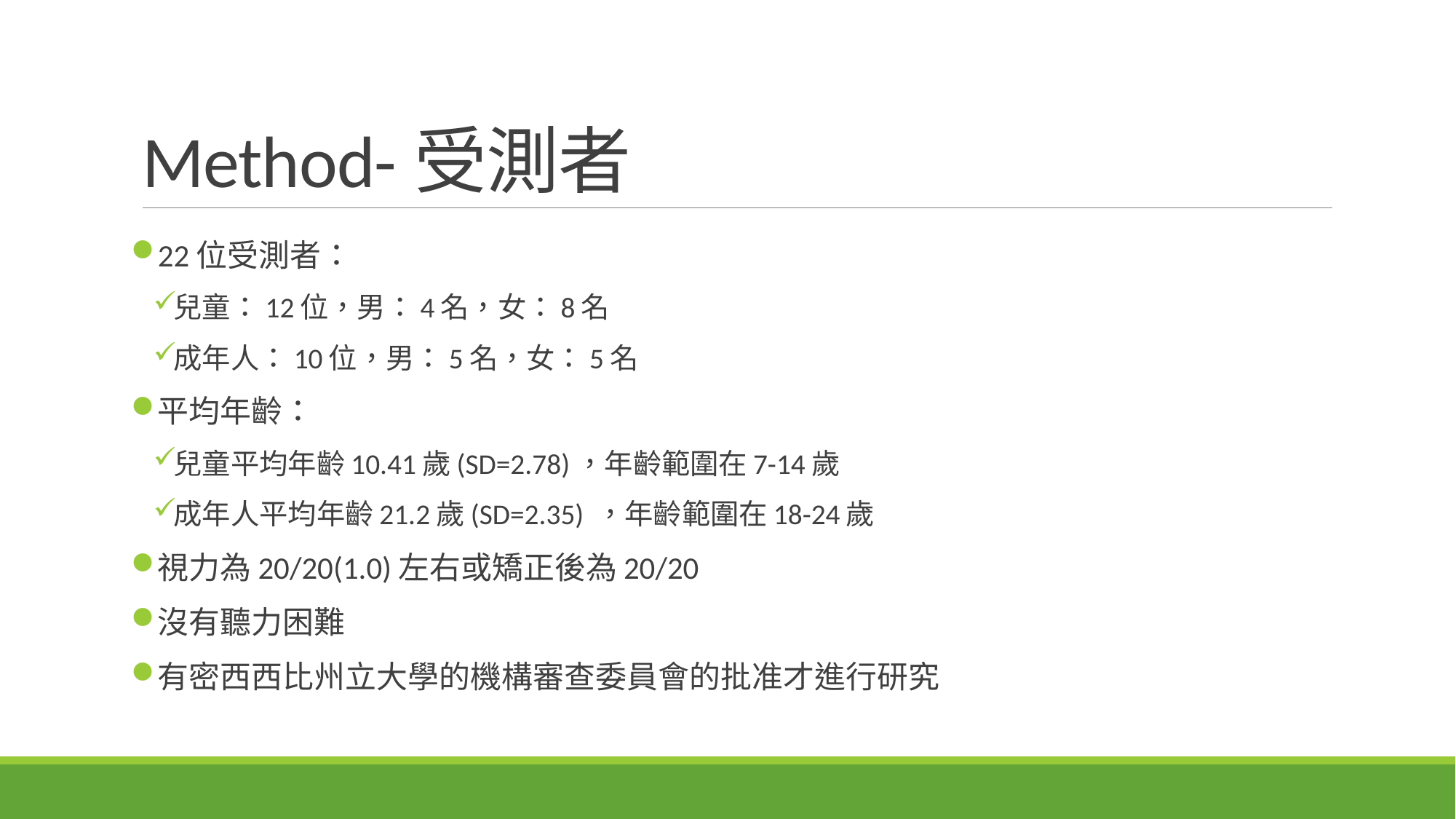

# Method-受測者
22位受測者：
兒童：12位，男：4名，女：8名
成年人：10位，男：5名，女：5名
平均年齡：
兒童平均年齡10.41歲(SD=2.78)，年齡範圍在7-14歲
成年人平均年齡21.2歲(SD=2.35) ，年齡範圍在18-24歲
視力為20/20(1.0)左右或矯正後為20/20
沒有聽力困難
有密西西比州立大學的機構審查委員會的批准才進行研究